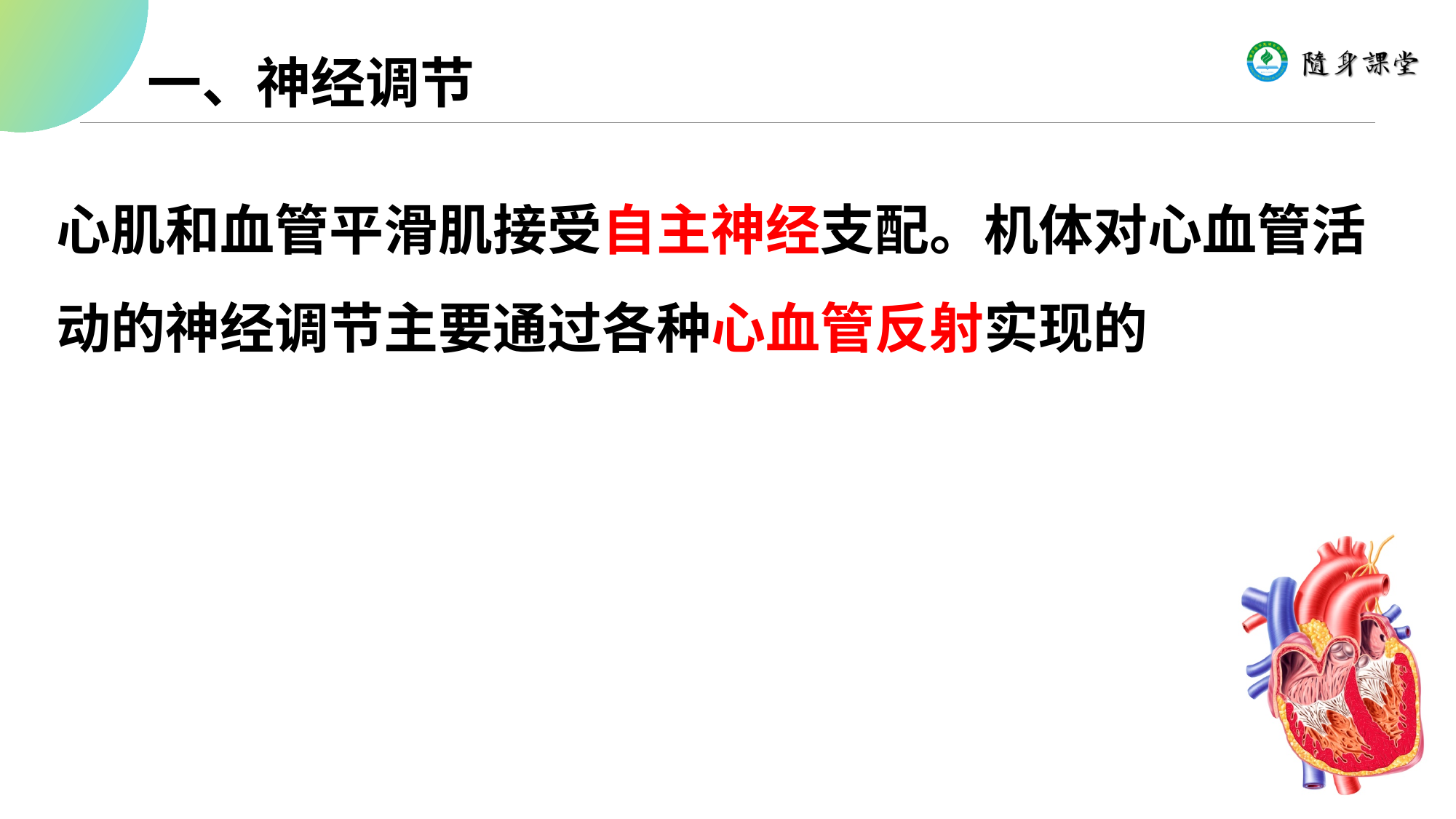

# 一、神经调节
心肌和血管平滑肌接受自主神经支配。机体对心血管活动的神经调节主要通过各种心血管反射实现的